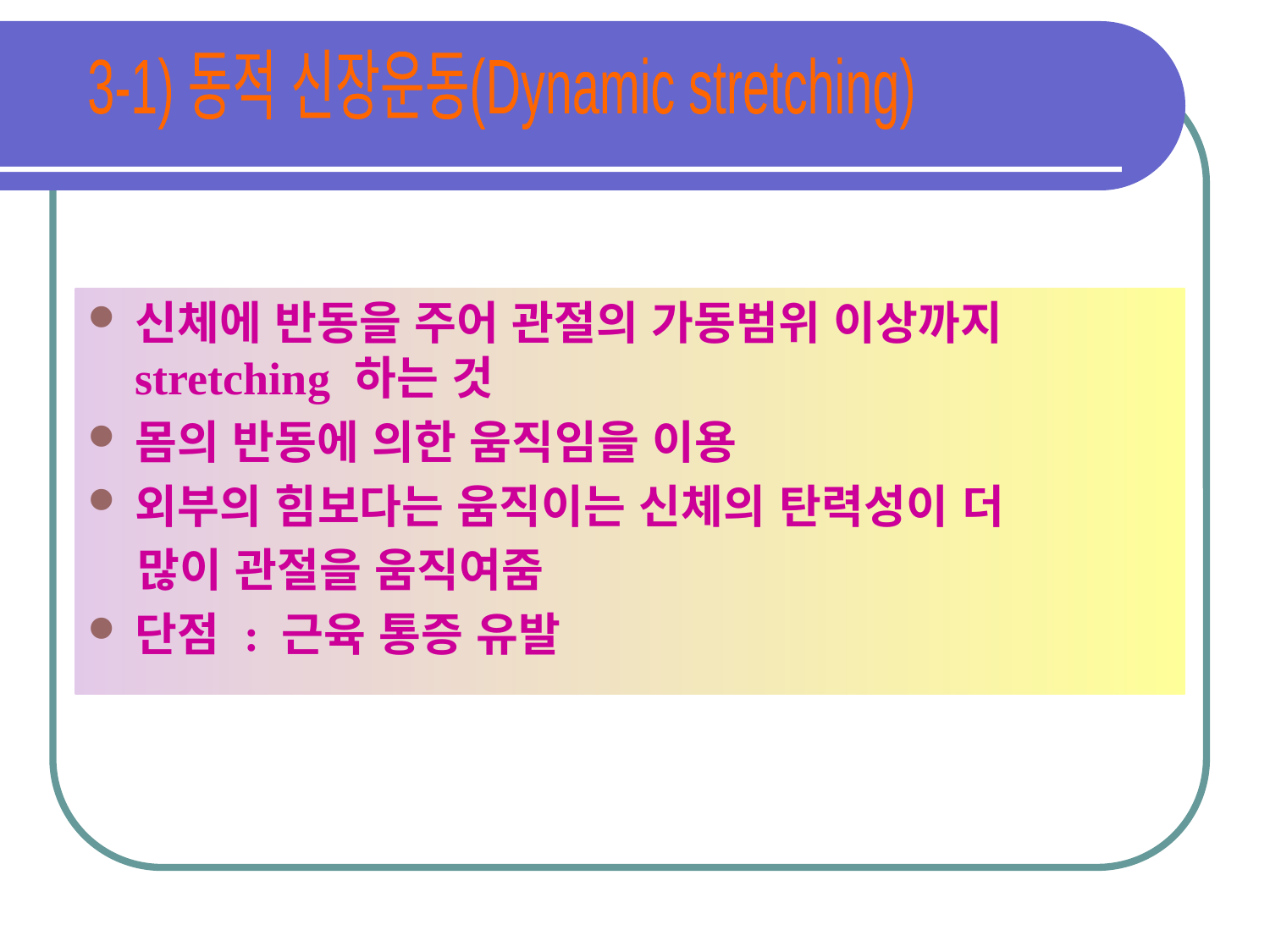

3-1) 동적 신장운동(Dynamic stretching)
신체에 반동을 주어 관절의 가동범위 이상까지 stretching 하는 것
몸의 반동에 의한 움직임을 이용
외부의 힘보다는 움직이는 신체의 탄력성이 더
   많이 관절을 움직여줌
단점 : 근육 통증 유발